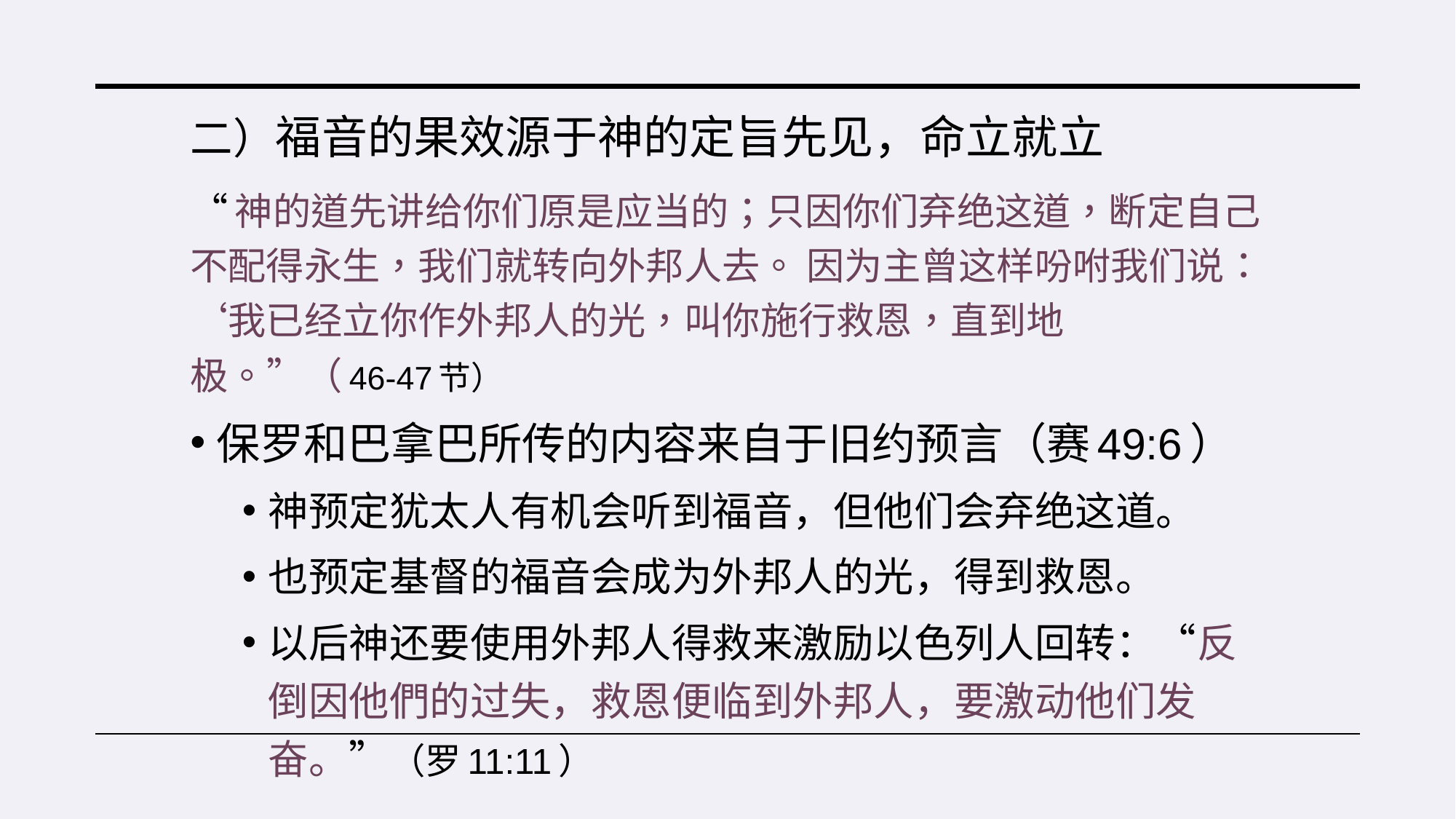

二）福音的果效源于神的定旨先见，命立就立
“神的道先讲给你们原是应当的；只因你们弃绝这道，断定自己不配得永生，我们就转向外邦人去。 因为主曾这样吩咐我们说：‘我已经立你作外邦人的光，叫你施行救恩，直到地极。”（46-47节）
保罗和巴拿巴所传的内容来自于旧约预言（赛49:6）
神预定犹太人有机会听到福音，但他们会弃绝这道。
也预定基督的福音会成为外邦人的光，得到救恩。
以后神还要使用外邦人得救来激励以色列人回转：“反倒因他們的过失，救恩便临到外邦人，要激动他们发奋。”（罗11:11）